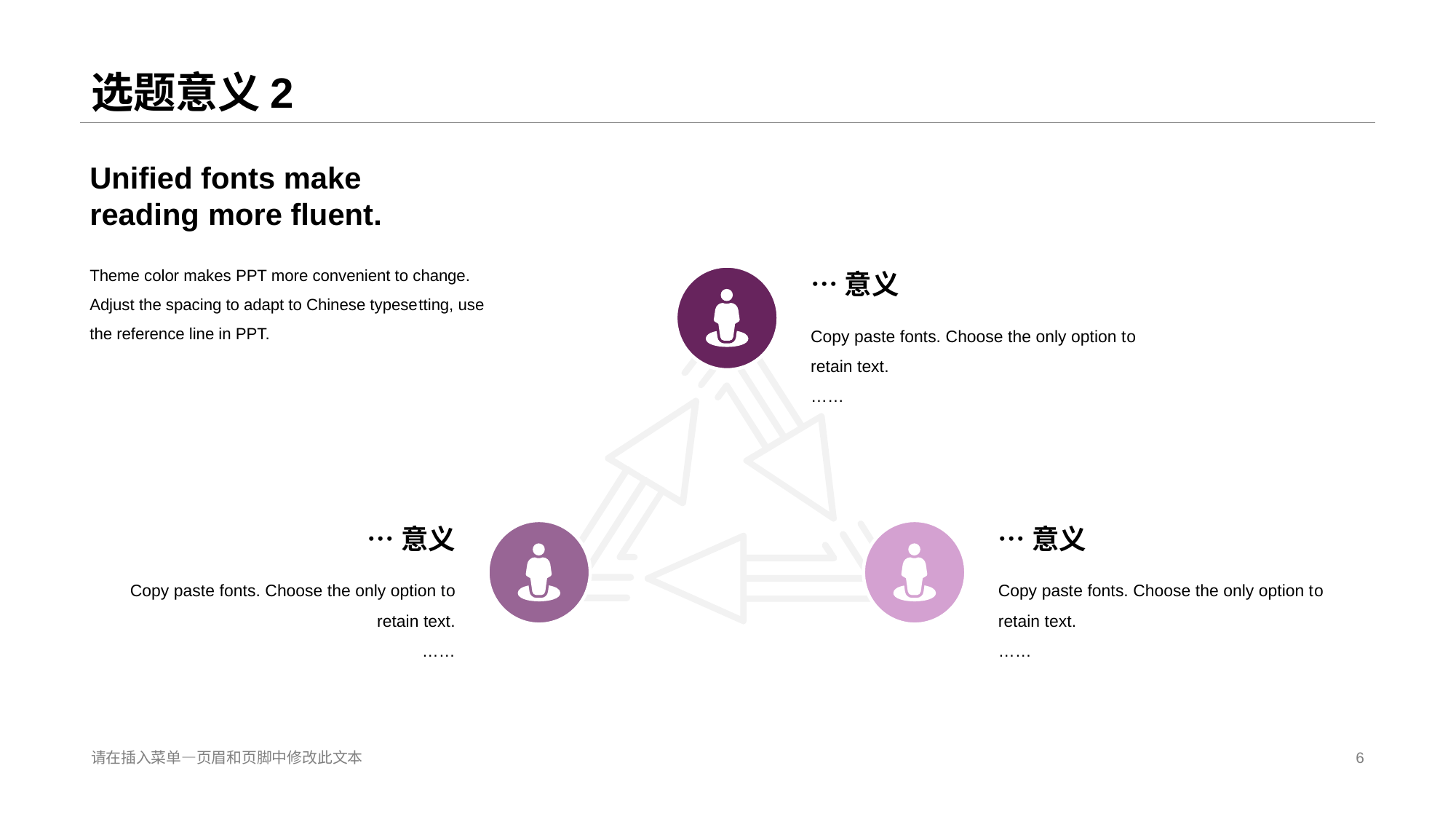

# 选题意义2
Unified fonts make
reading  more fluent.
Theme color makes PPT more convenient to change.
Adjust the spacing to adapt to Chinese typese tting, use the reference line in PPT.
…意义
Copy paste fonts. Choose the only option t o retain text.
……

…意义
Copy paste fonts. Choose the only option t o retain text.
……
…意义
Copy paste fonts. Choose the only option t o retain text.
……

请在插入菜单—页眉和页脚中修改此文本
6